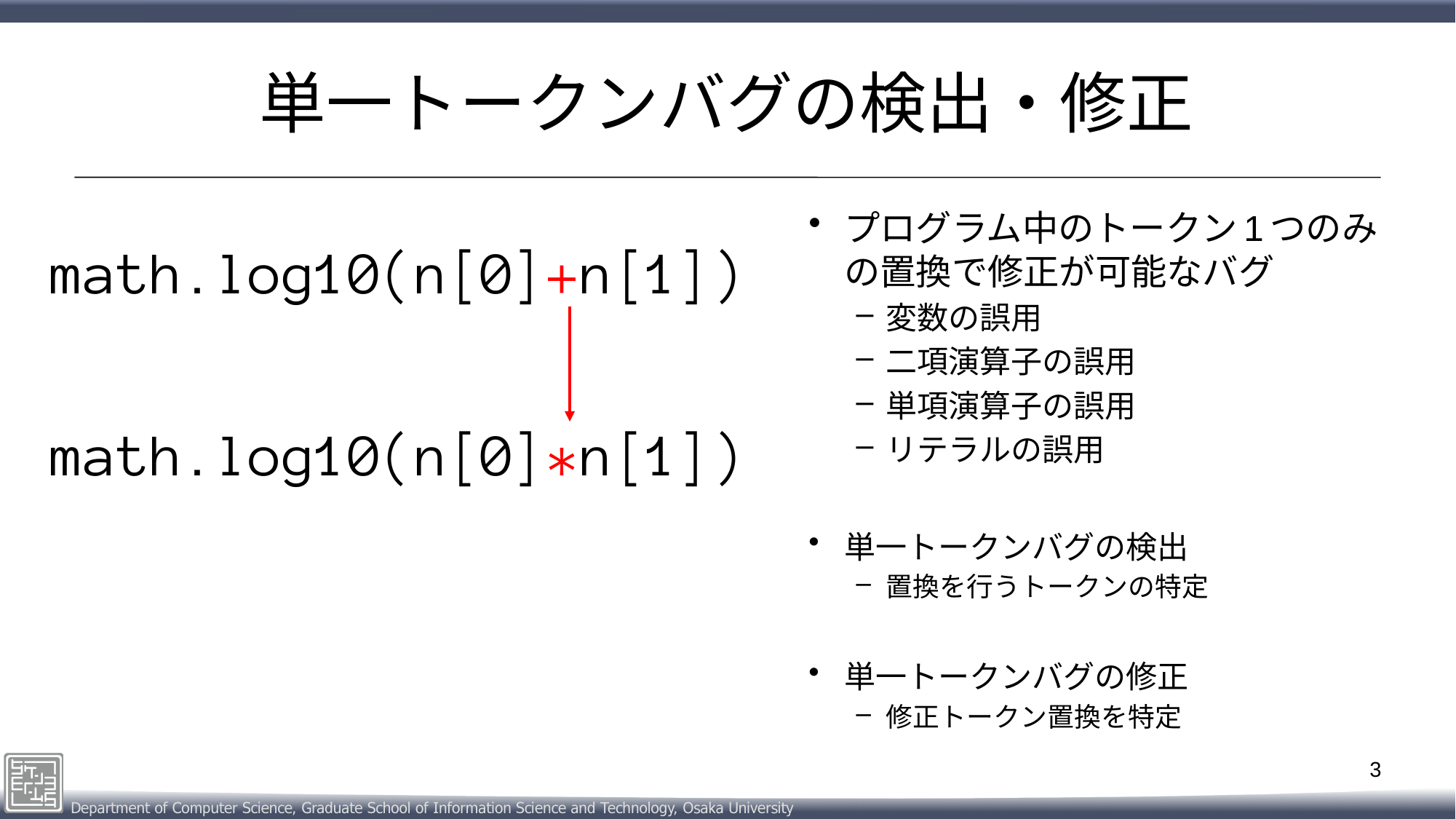

# 単一トークンバグの検出・修正
プログラム中のトークン1つのみの置換で修正が可能なバグ
変数の誤用
二項演算子の誤用
単項演算子の誤用
リテラルの誤用

単一トークンバグの検出
置換を行うトークンの特定

単一トークンバグの修正
修正トークン置換を特定

math.log10(n[0]+n[1])
math.log10(n[0]*n[1])
3